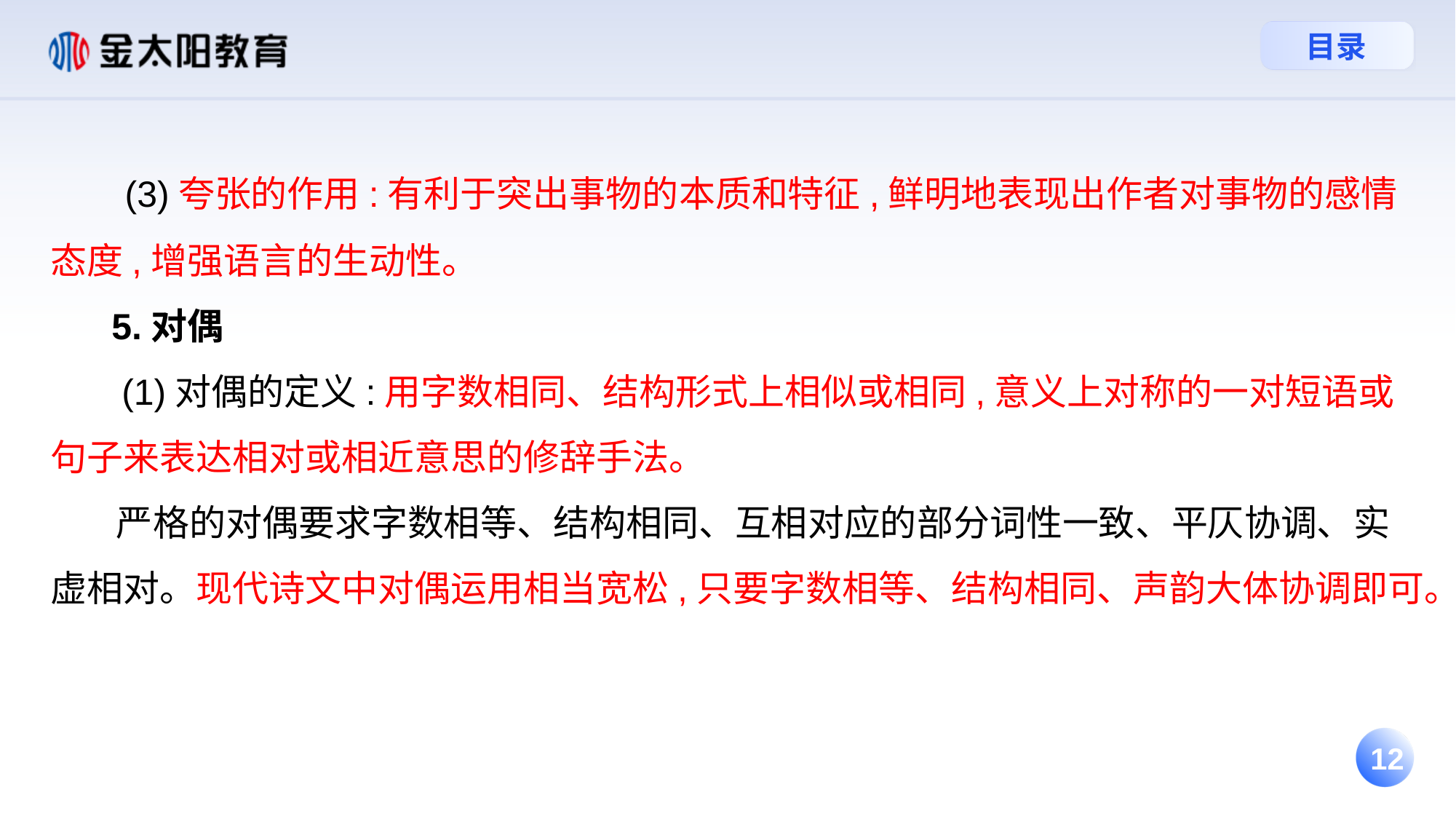

(3)夸张的作用:有利于突出事物的本质和特征,鲜明地表现出作者对事物的感情态度,增强语言的生动性。
      5.对偶
       (1)对偶的定义:用字数相同、结构形式上相似或相同,意义上对称的一对短语或句子来表达相对或相近意思的修辞手法。
       严格的对偶要求字数相等、结构相同、互相对应的部分词性一致、平仄协调、实虚相对。现代诗文中对偶运用相当宽松,只要字数相等、结构相同、声韵大体协调即可。